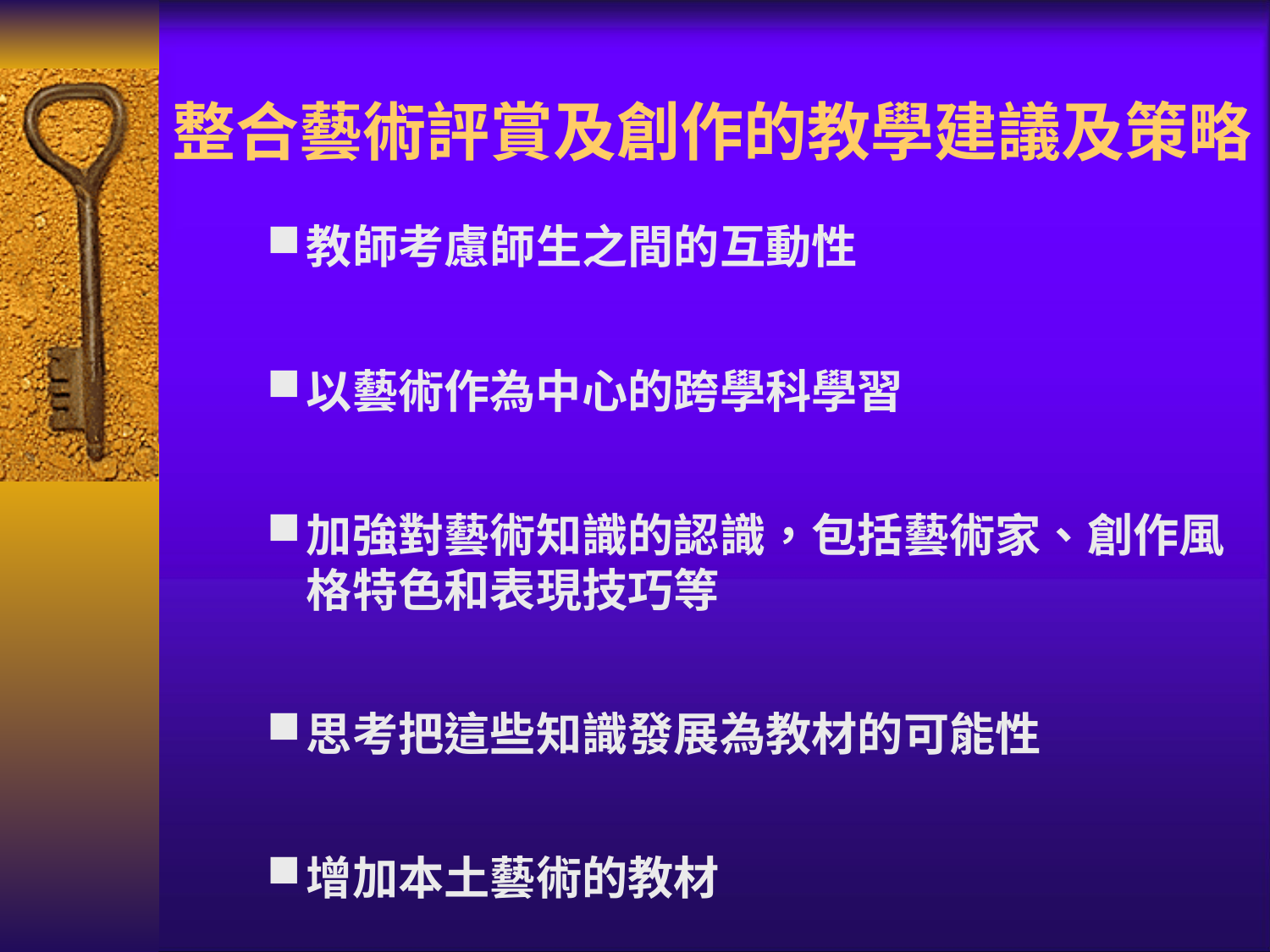

整合藝術評賞及創作的教學建議及策略
教師考慮師生之間的互動性

以藝術作為中心的跨學科學習

加強對藝術知識的認識，包括藝術家、創作風格特色和表現技巧等

思考把這些知識發展為教材的可能性

增加本土藝術的教材